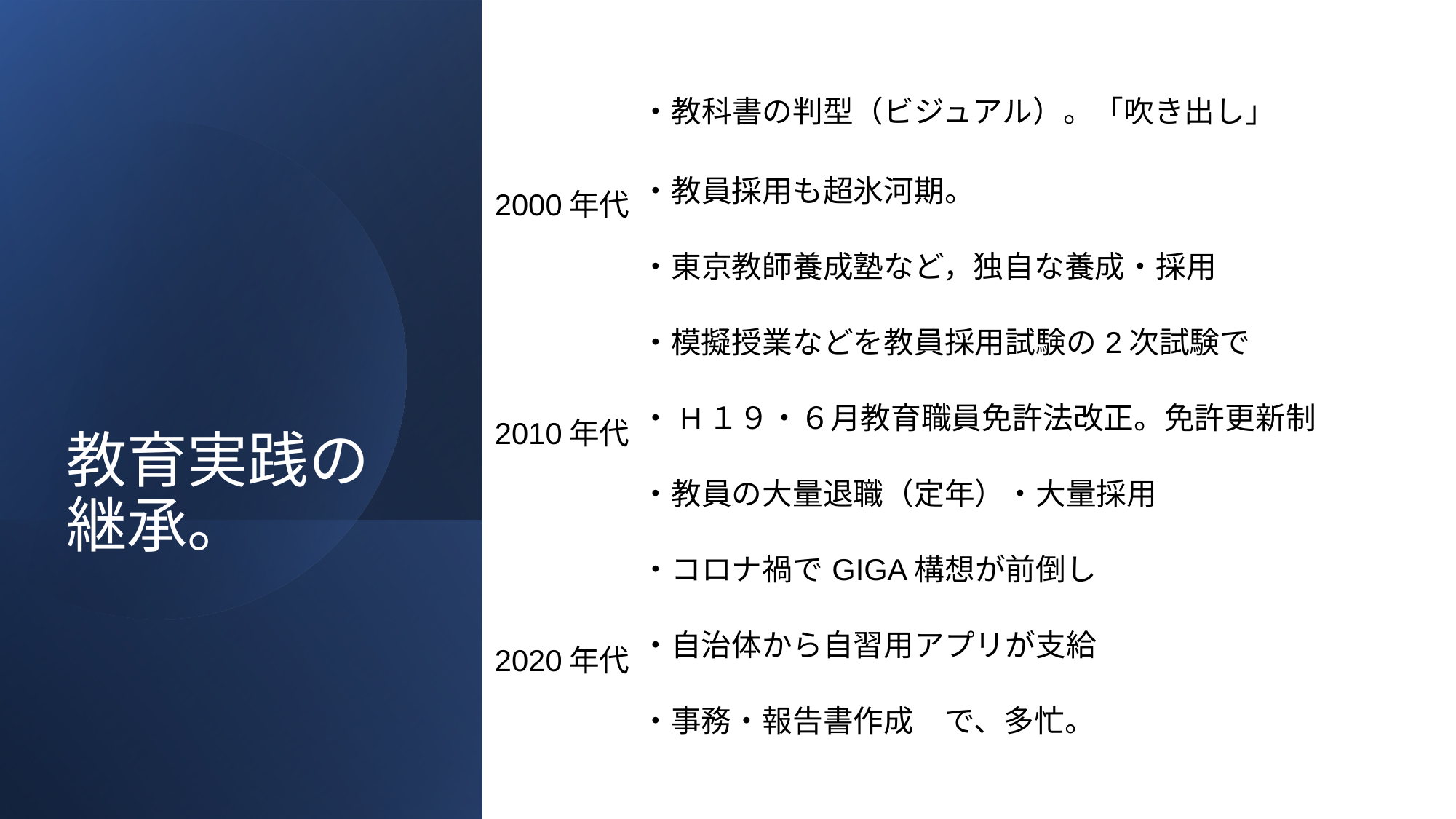

| 2000年代 | ・教科書の判型（ビジュアル）。「吹き出し」 |
| --- | --- |
|  | ・教員採用も超氷河期。 |
|  | ・東京教師養成塾など，独自な養成・採用 |
| 2010年代 | ・模擬授業などを教員採用試験の2次試験で |
|  | ・H１９・６月教育職員免許法改正。免許更新制 |
|  | ・教員の大量退職（定年）・大量採用 |
| 2020年代 | ・コロナ禍でGIGA構想が前倒し |
|  | ・自治体から自習用アプリが支給 |
|  | ・事務・報告書作成　で、多忙。 |

# 教育実践の継承。